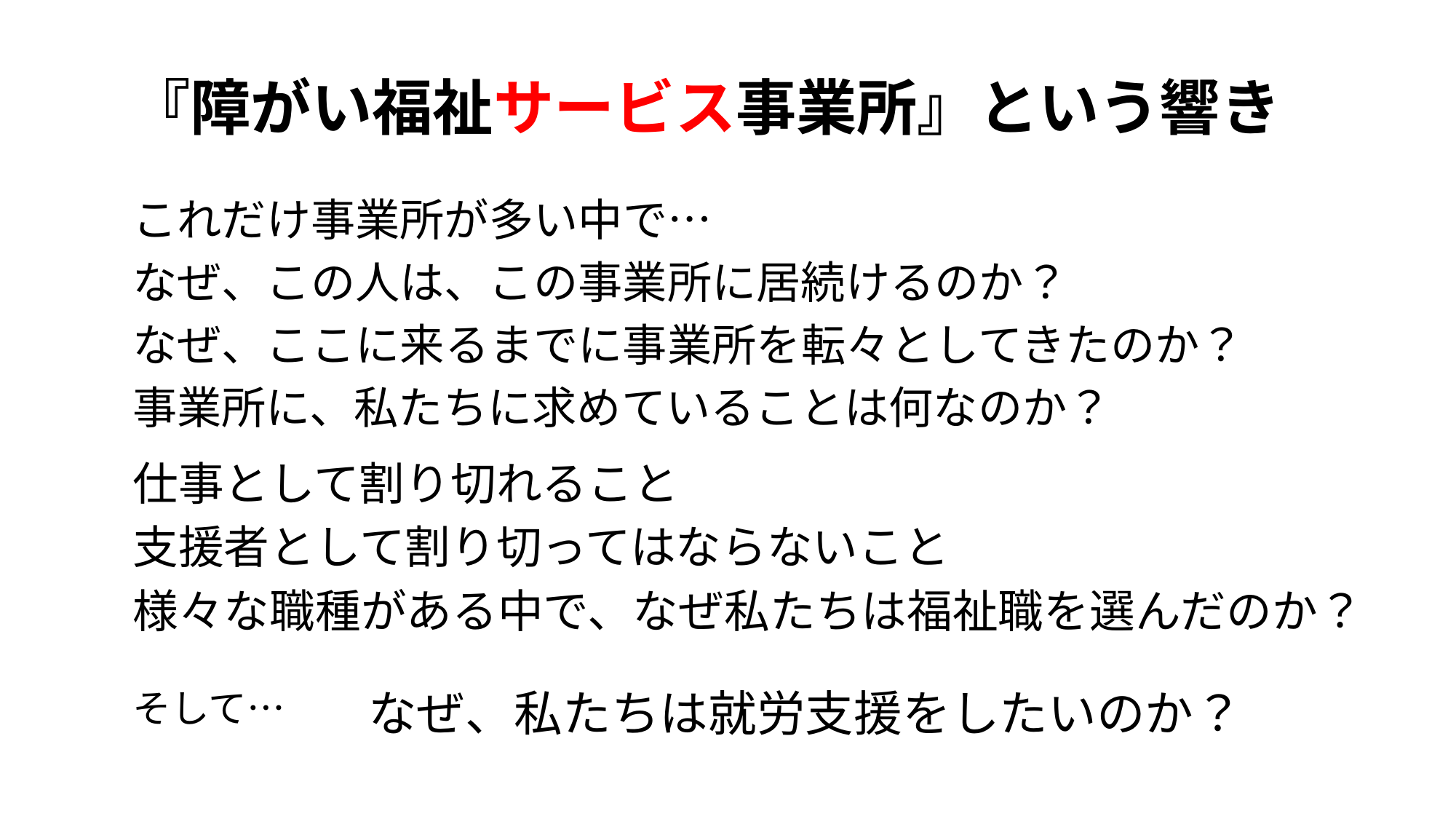

# 『障がい福祉サービス事業所』という響き
これだけ事業所が多い中で…
なぜ、この人は、この事業所に居続けるのか？
なぜ、ここに来るまでに事業所を転々としてきたのか？
事業所に、私たちに求めていることは何なのか？

仕事として割り切れること
支援者として割り切ってはならないこと
様々な職種がある中で、なぜ私たちは福祉職を選んだのか？

そして…
なぜ、私たちは就労支援をしたいのか？